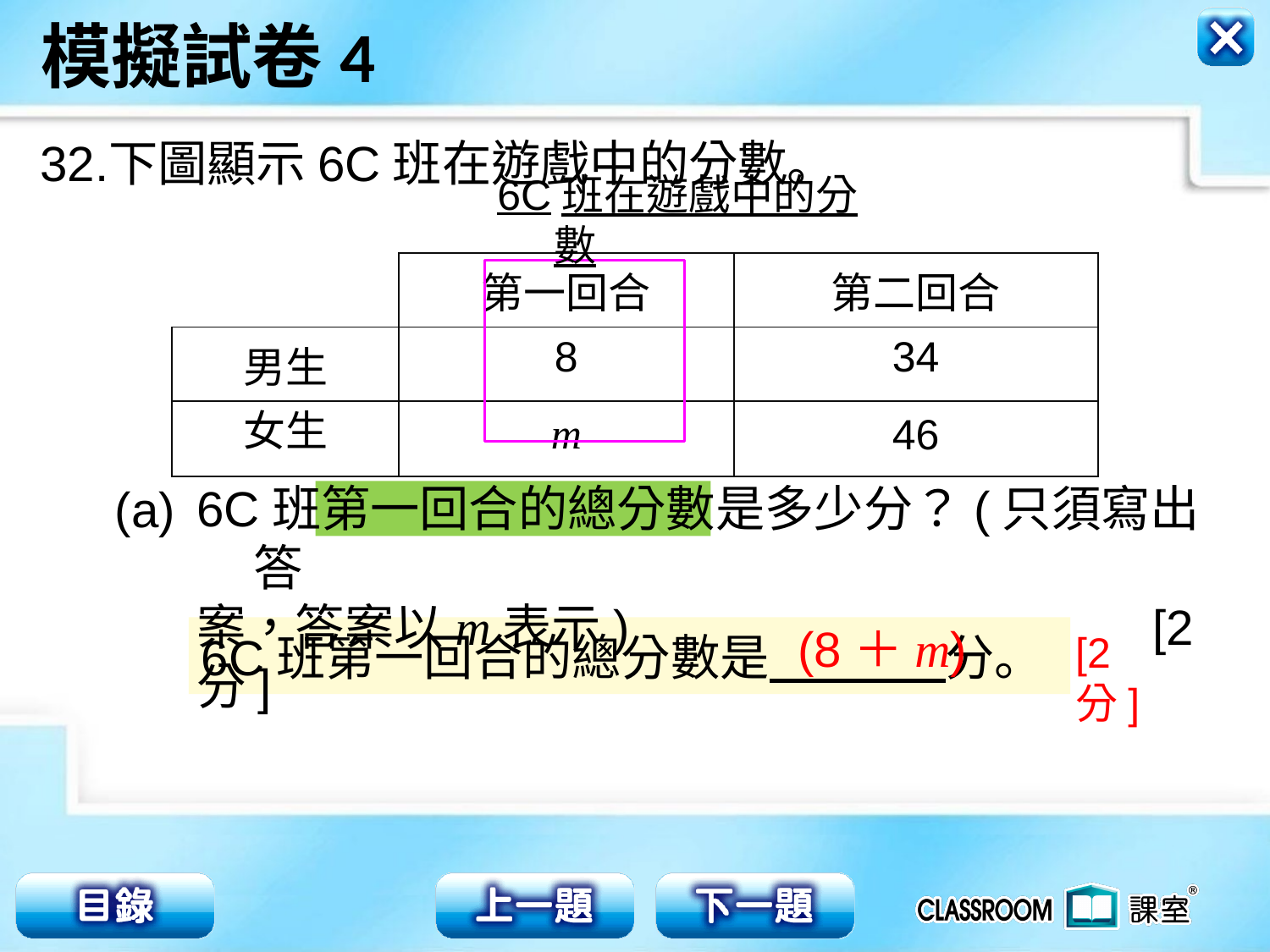

32.
下圖顯示6C班在遊戲中的分數。
6C班在遊戲中的分數
|  | 第一回合 | 第二回合 |
| --- | --- | --- |
| 男生 | 8 | 34 |
| 女生 | m | 46 |

6C班第一回合的總分數是多少分？(只須寫出答
案，答案以m表示)                                      [2分]
(a)

(8＋m)
6C班第一回合的總分數是                分。
[2分]